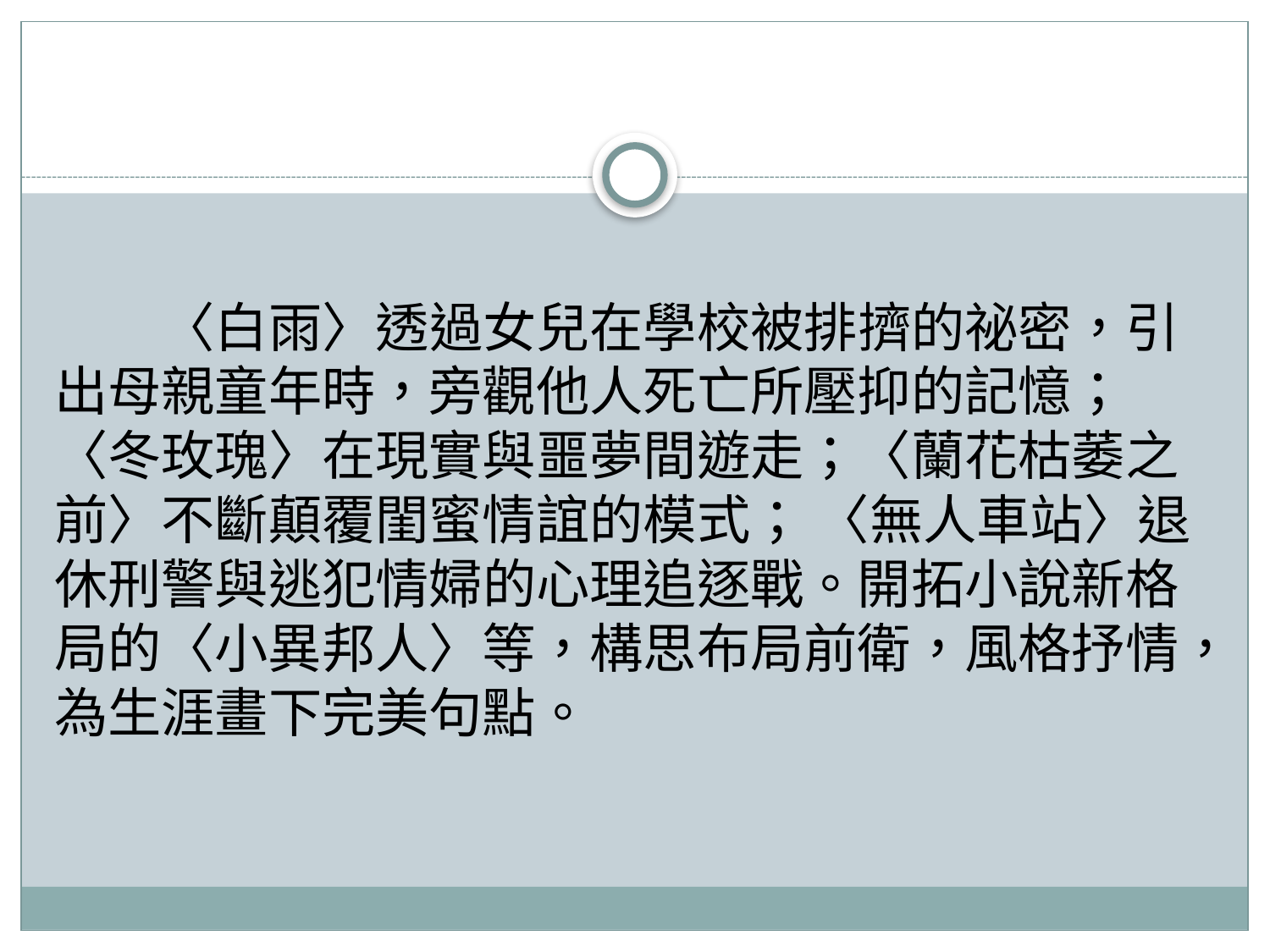

#

　　〈白雨〉透過女兒在學校被排擠的祕密，引出母親童年時，旁觀他人死亡所壓抑的記憶；〈冬玫瑰〉在現實與噩夢間遊走；〈蘭花枯萎之前〉不斷顛覆閨蜜情誼的模式； 〈無人車站〉退休刑警與逃犯情婦的心理追逐戰。開拓小說新格局的〈小異邦人〉等，構思布局前衛，風格抒情，為生涯畫下完美句點。